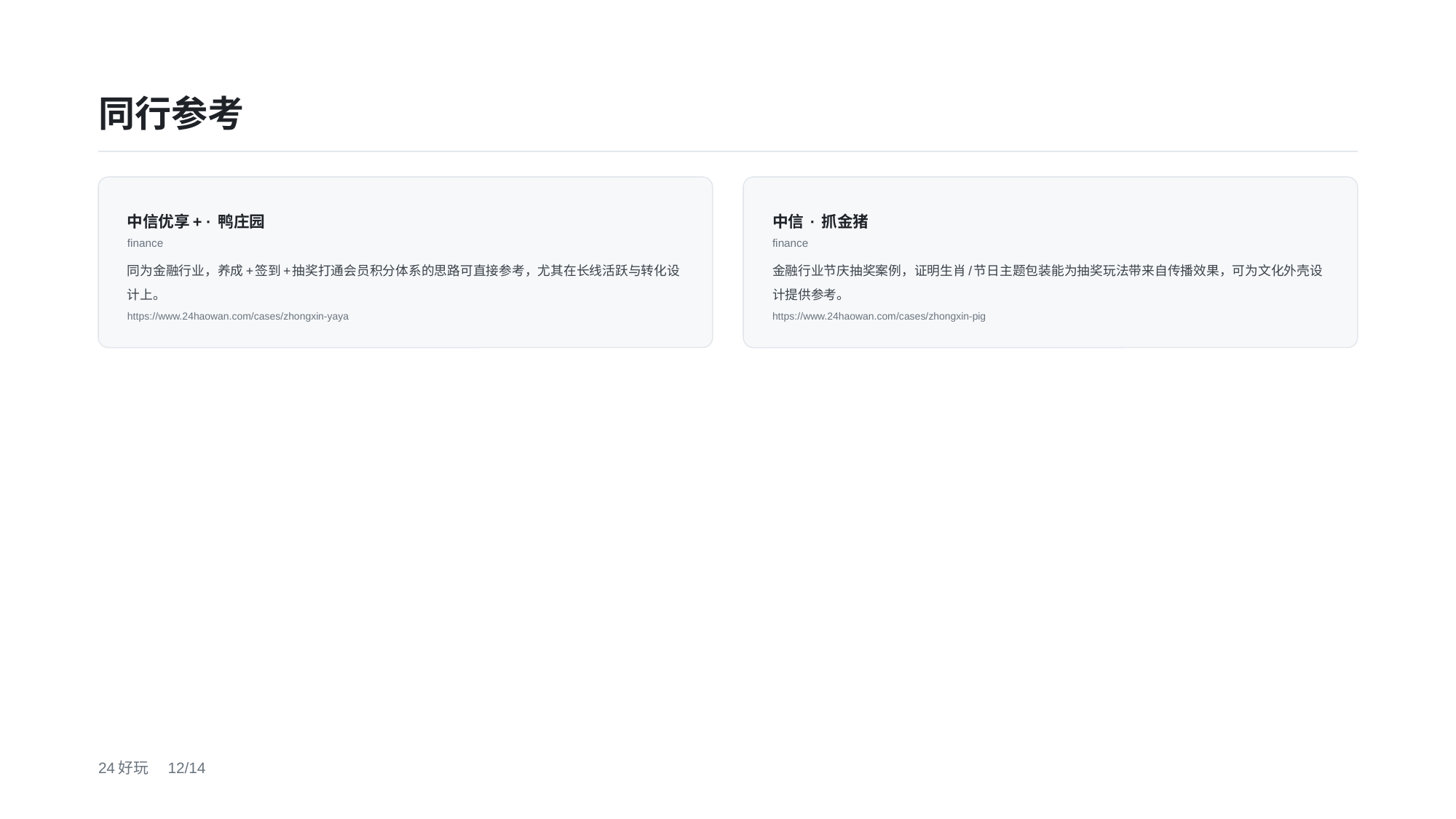

同行参考

中信优享+ · 鸭庄园
finance
同为金融行业，养成+签到+抽奖打通会员积分体系的思路可直接参考，尤其在长线活跃与转化设计上。
https://www.24haowan.com/cases/zhongxin-yaya
中信 · 抓金猪
finance
金融行业节庆抽奖案例，证明生肖/节日主题包装能为抽奖玩法带来自传播效果，可为文化外壳设计提供参考。
https://www.24haowan.com/cases/zhongxin-pig
24好玩　12/14